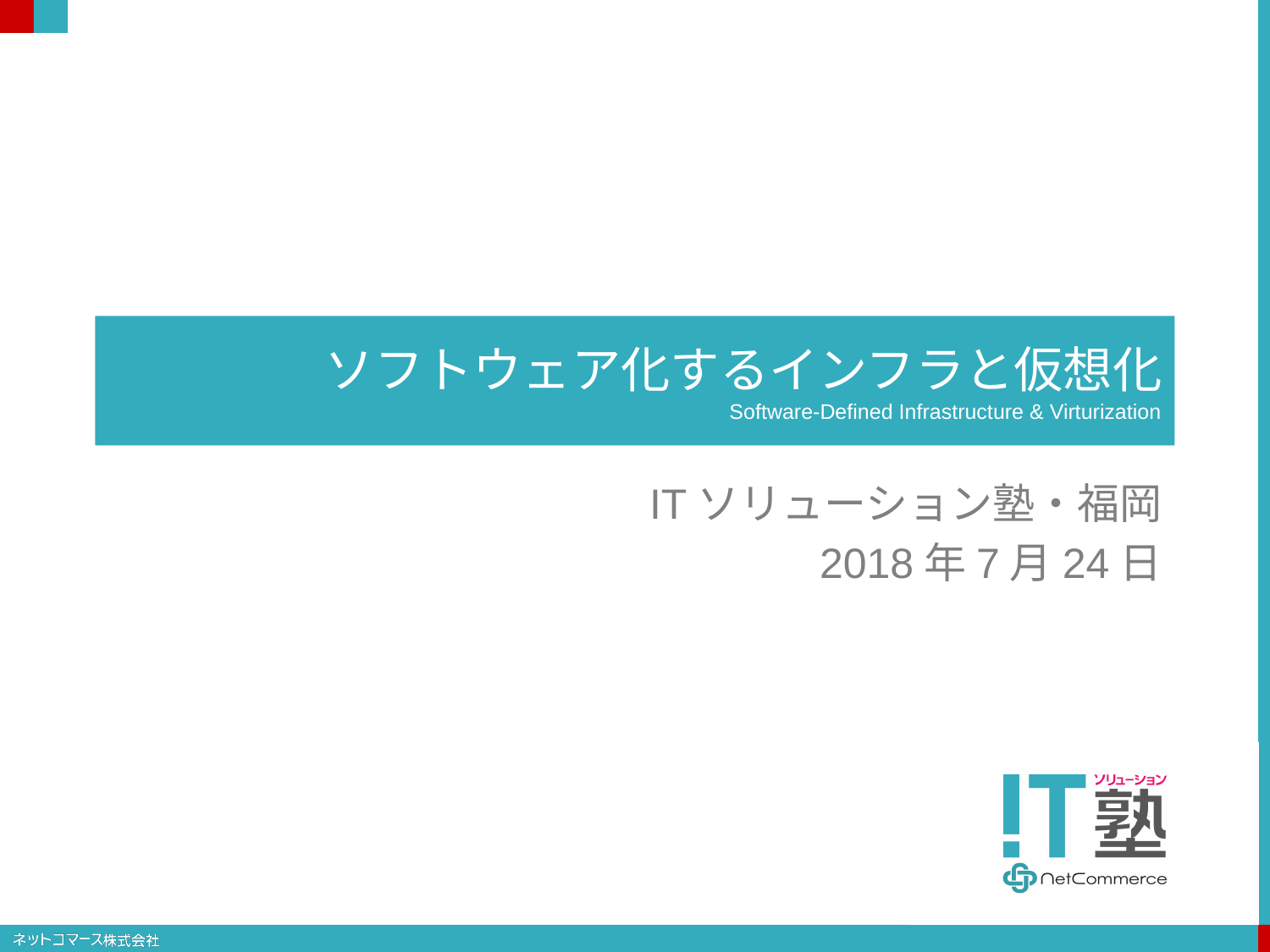

# ソフトウェア化するインフラと仮想化 Software-Defined Infrastructure & Virturization
ITソリューション塾・福岡
2018年7月24日